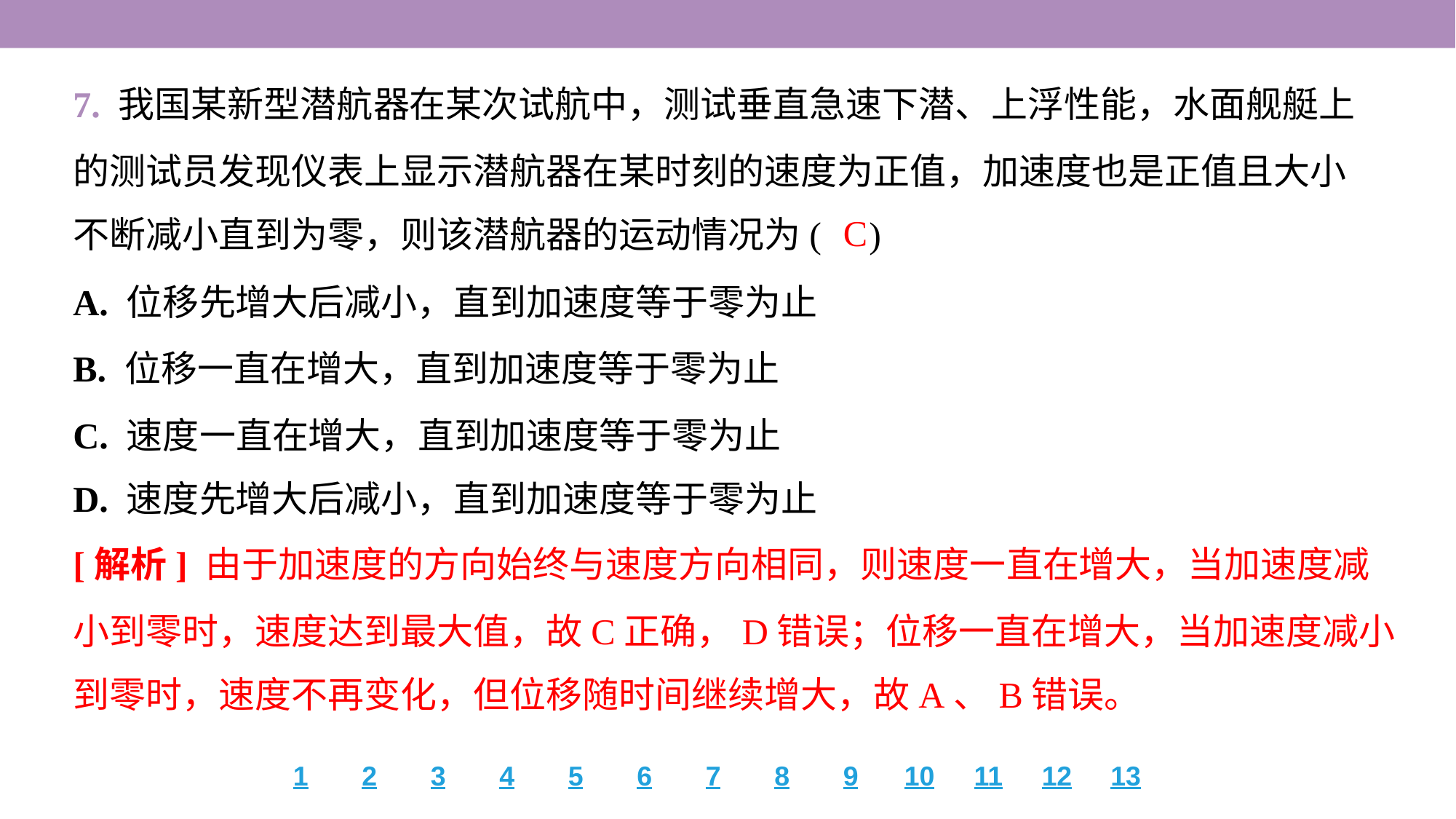

7. 我国某新型潜航器在某次试航中，测试垂直急速下潜、上浮性能，水面舰艇上
的测试员发现仪表上显示潜航器在某时刻的速度为正值，加速度也是正值且大小
不断减小直到为零，则该潜航器的运动情况为(     )
C
A. 位移先增大后减小，直到加速度等于零为止
B. 位移一直在增大，直到加速度等于零为止
C. 速度一直在增大，直到加速度等于零为止
D. 速度先增大后减小，直到加速度等于零为止
[解析] 由于加速度的方向始终与速度方向相同，则速度一直在增大，当加速度减
小到零时，速度达到最大值，故C正确，D错误；位移一直在增大，当加速度减小
到零时，速度不再变化，但位移随时间继续增大，故A、B错误。